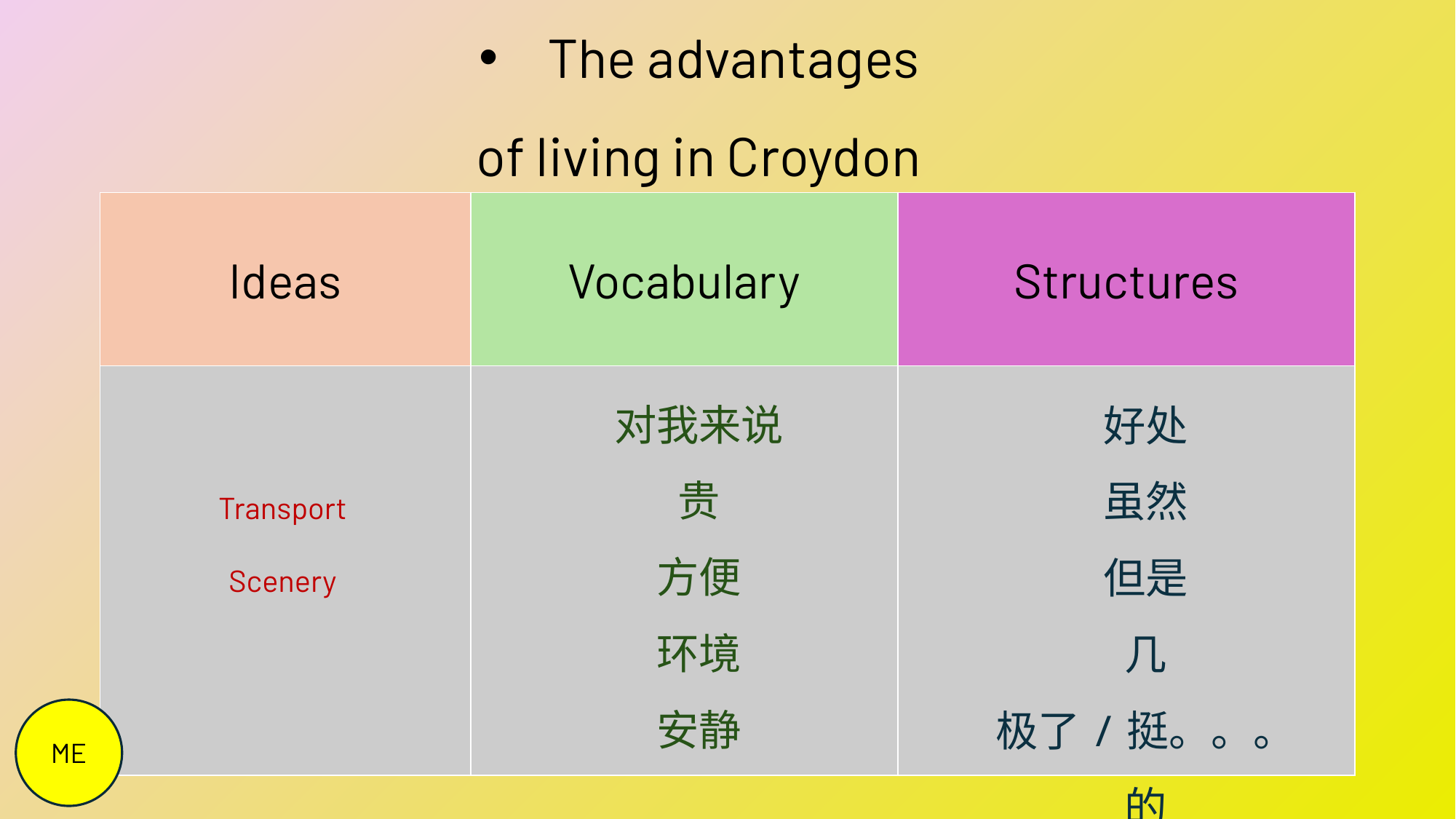

The advantages
of living in Croydon
| Ideas | Vocabulary | Structures |
| --- | --- | --- |
|  |  |  |
对我来说
贵
方便
环境
安静
好处
虽然
但是
几
极了/挺。。。的
Transport

Scenery
ME